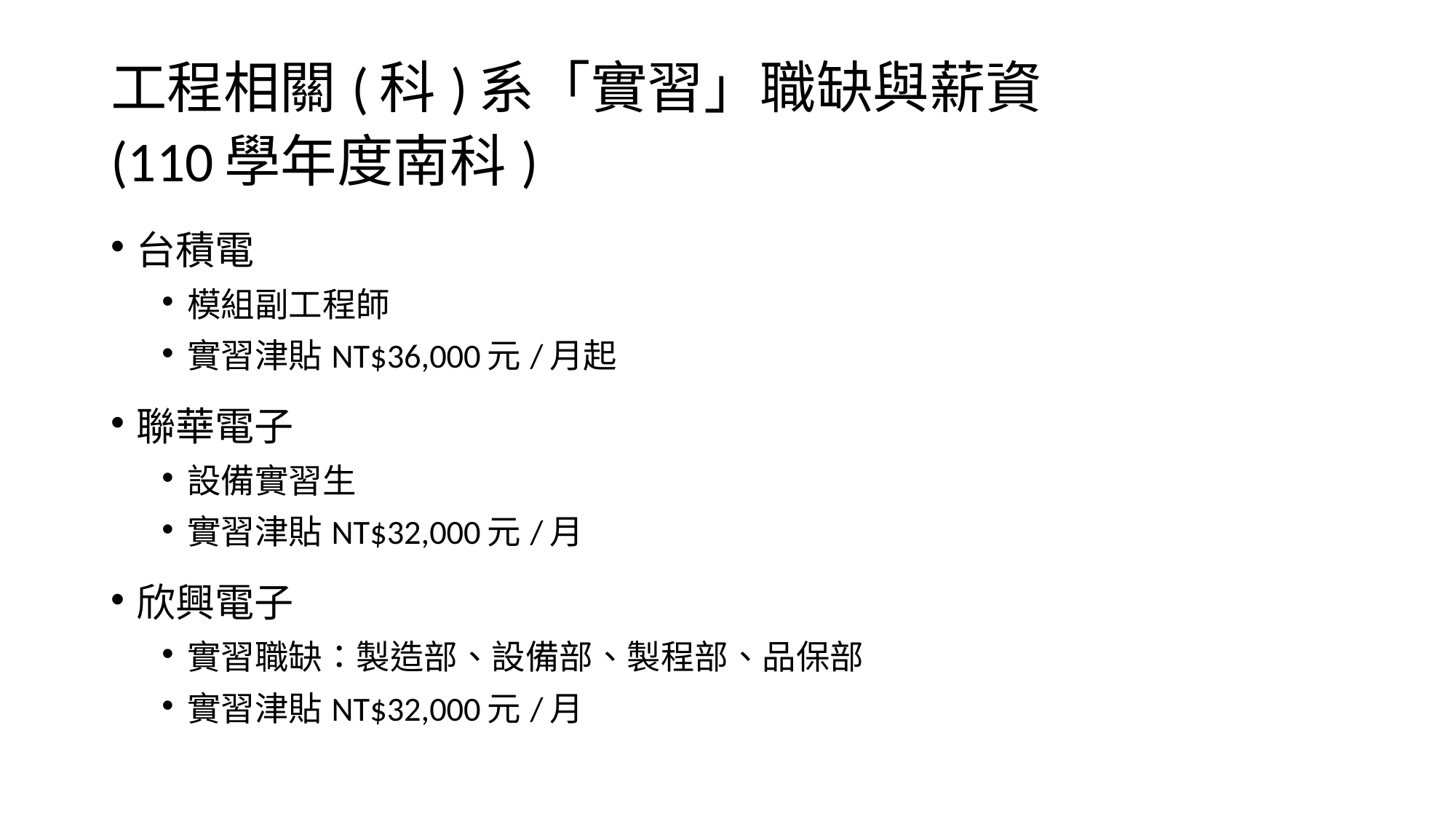

# 工程相關(科)系「實習」職缺與薪資 (110學年度南科)
台積電
模組副工程師
實習津貼NT$36,000元/月起
聯華電子
設備實習生
實習津貼NT$32,000元/月
欣興電子
實習職缺：製造部、設備部、製程部、品保部
實習津貼NT$32,000元/月